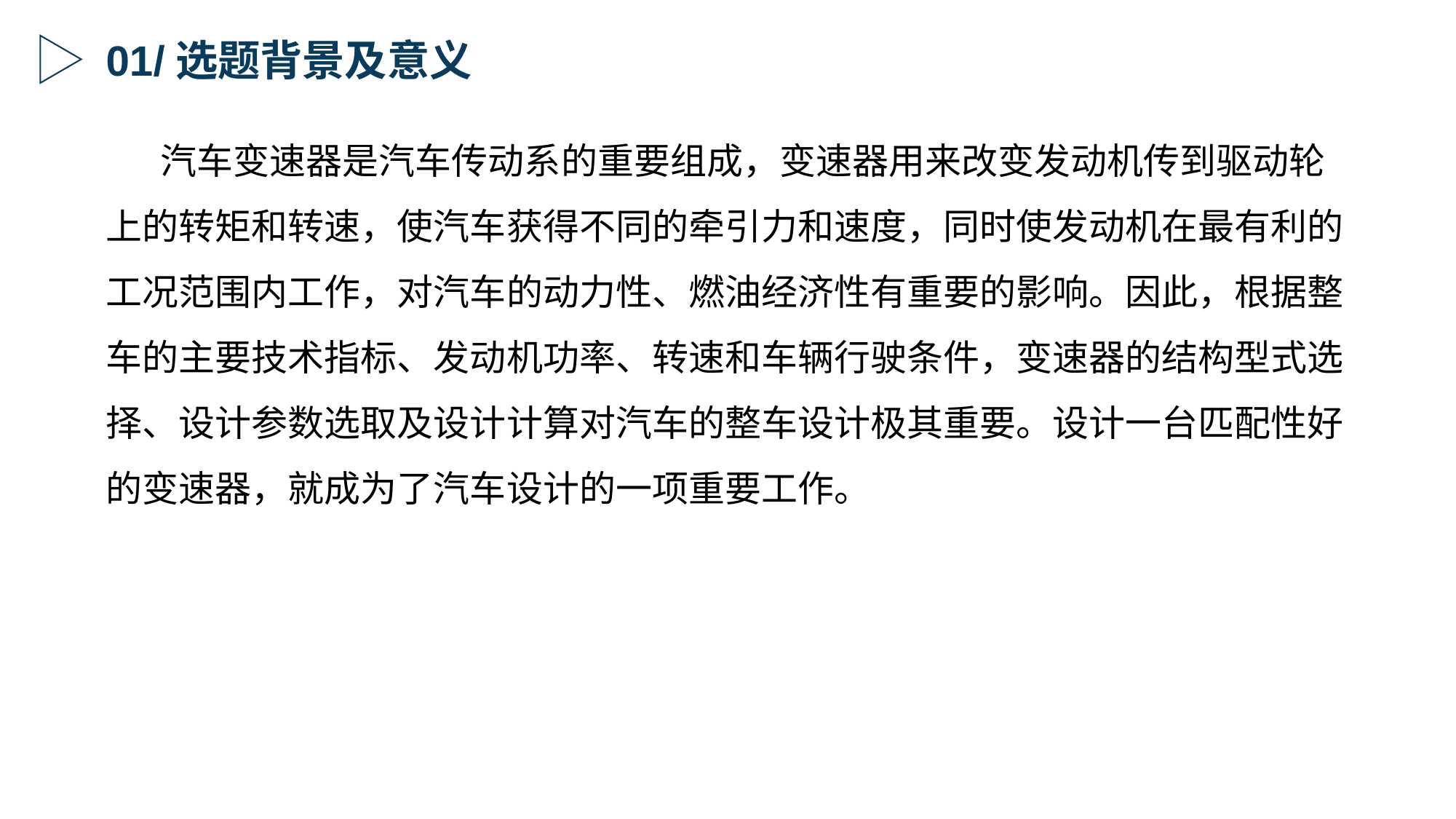

01/选题背景及意义

汽车变速器是汽车传动系的重要组成，变速器用来改变发动机传到驱动轮上的转矩和转速，使汽车获得不同的牵引力和速度，同时使发动机在最有利的工况范围内工作，对汽车的动力性、燃油经济性有重要的影响。因此，根据整车的主要技术指标、发动机功率、转速和车辆行驶条件，变速器的结构型式选择、设计参数选取及设计计算对汽车的整车设计极其重要。设计一台匹配性好的变速器，就成为了汽车设计的一项重要工作。